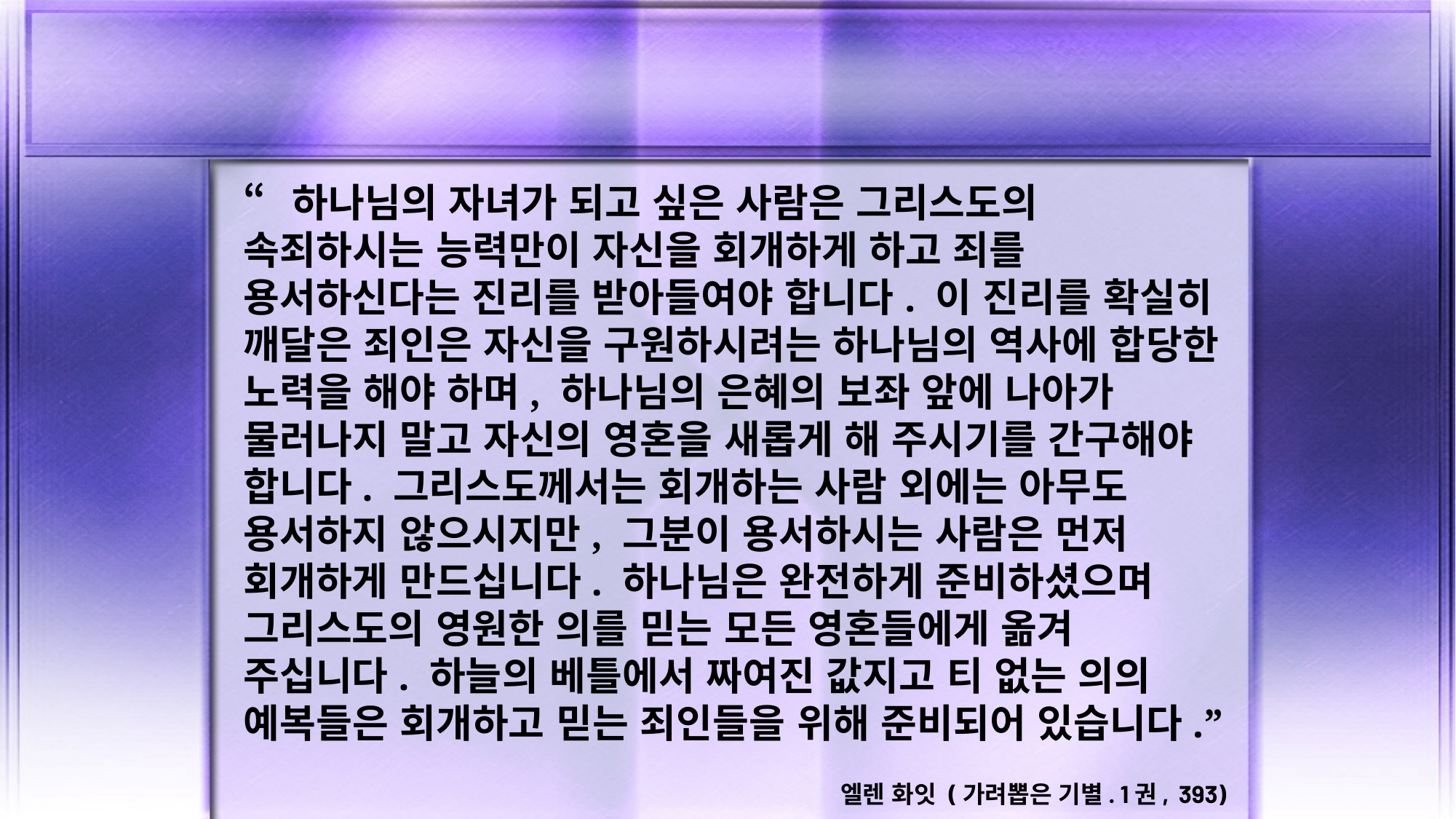

“하나님의 자녀가 되고 싶은 사람은 그리스도의 속죄하시는 능력만이 자신을 회개하게 하고 죄를 용서하신다는 진리를 받아들여야 합니다. 이 진리를 확실히 깨달은 죄인은 자신을 구원하시려는 하나님의 역사에 합당한 노력을 해야 하며, 하나님의 은혜의 보좌 앞에 나아가 물러나지 말고 자신의 영혼을 새롭게 해 주시기를 간구해야 합니다. 그리스도께서는 회개하는 사람 외에는 아무도 용서하지 않으시지만, 그분이 용서하시는 사람은 먼저 회개하게 만드십니다. 하나님은 완전하게 준비하셨으며 그리스도의 영원한 의를 믿는 모든 영혼들에게 옮겨 주십니다. 하늘의 베틀에서 짜여진 값지고 티 없는 의의 예복들은 회개하고 믿는 죄인들을 위해 준비되어 있습니다.”
엘렌 화잇 (가려뽑은 기별. 1권,  393)